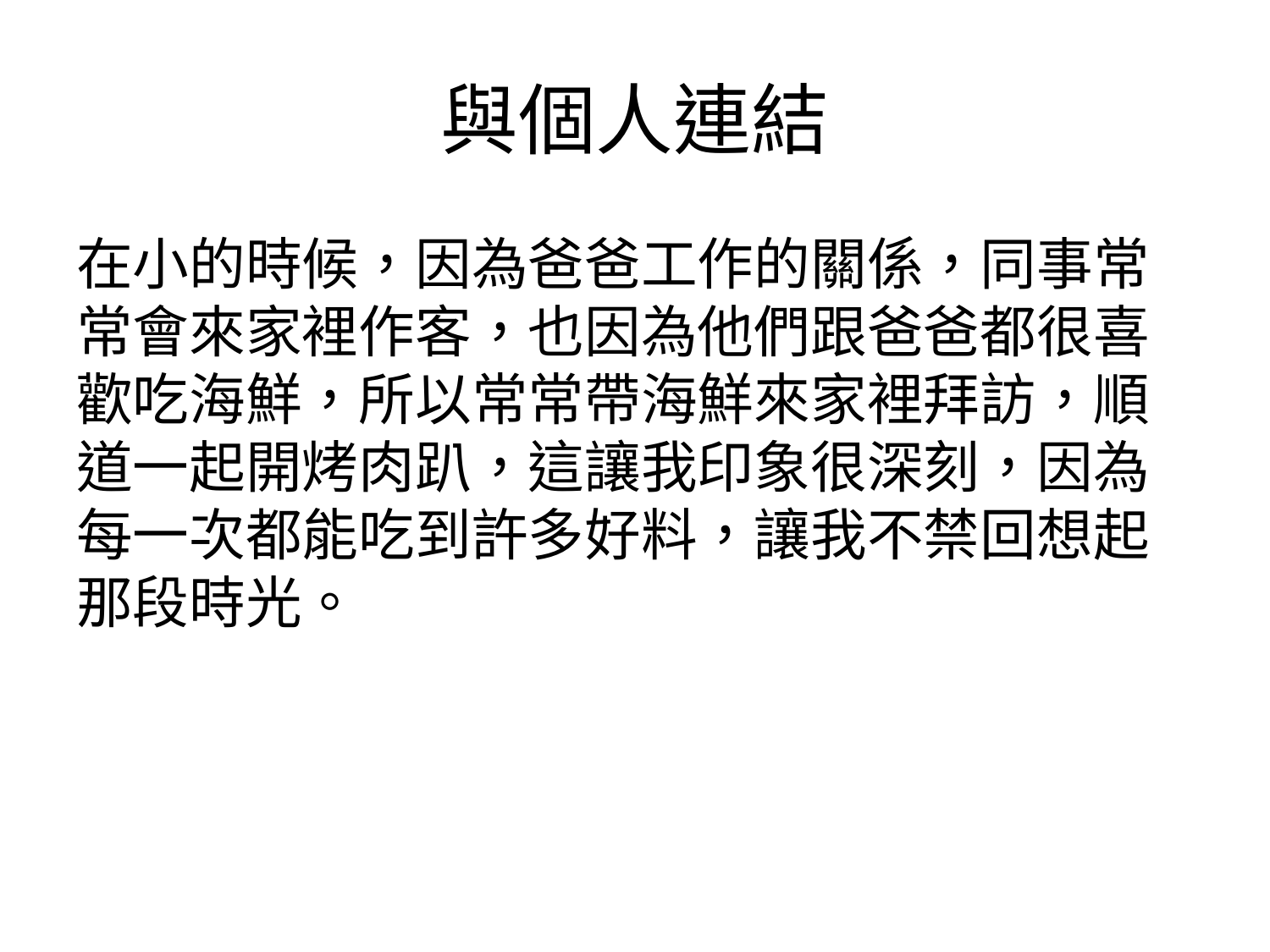

# 與個人連結
在小的時候，因為爸爸工作的關係，同事常常會來家裡作客，也因為他們跟爸爸都很喜歡吃海鮮，所以常常帶海鮮來家裡拜訪，順道一起開烤肉趴，這讓我印象很深刻，因為每一次都能吃到許多好料，讓我不禁回想起那段時光。